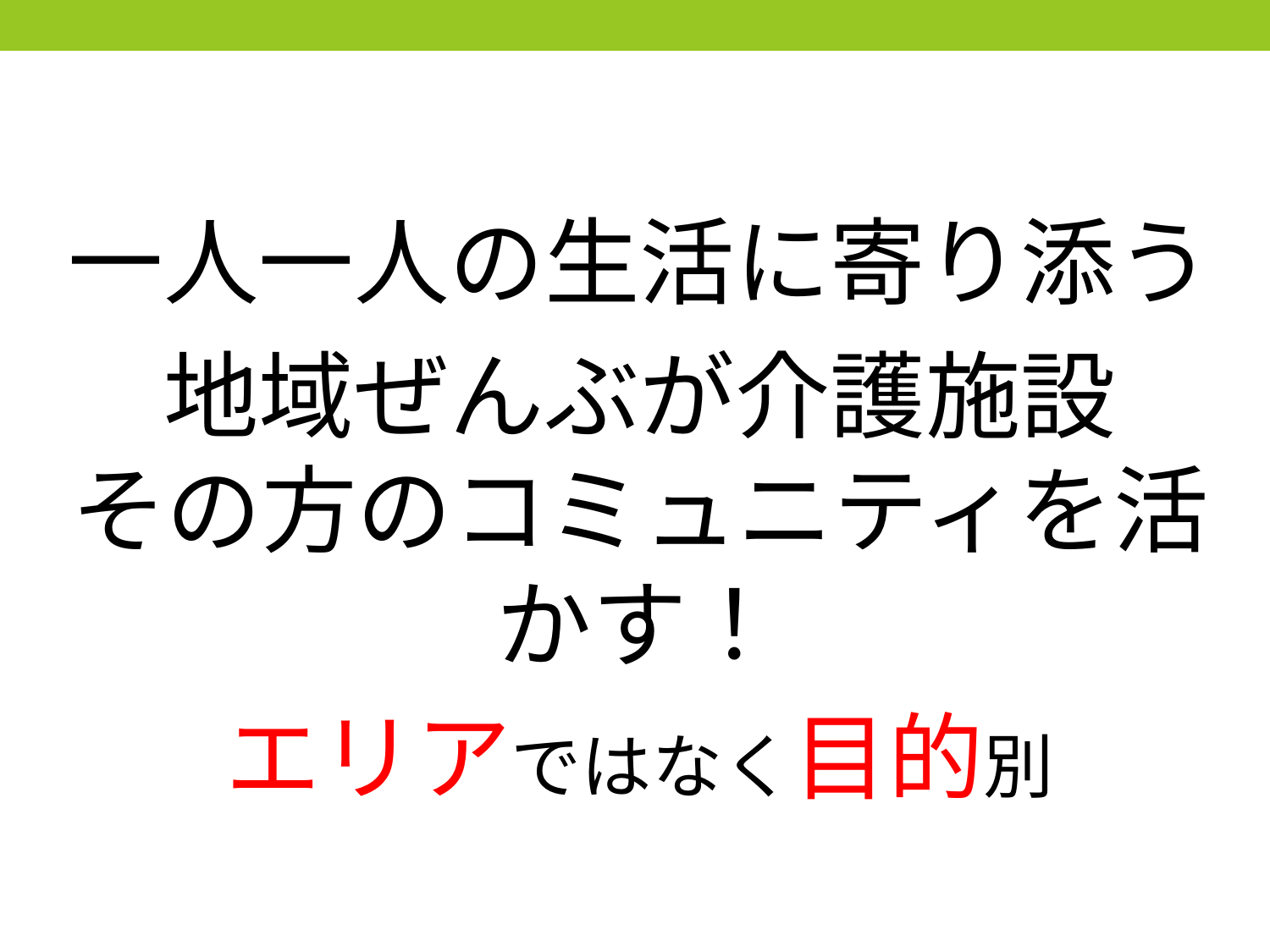

一人一人の生活に寄り添う
地域ぜんぶが介護施設
その方のコミュニティを活かす！
エリアではなく目的別